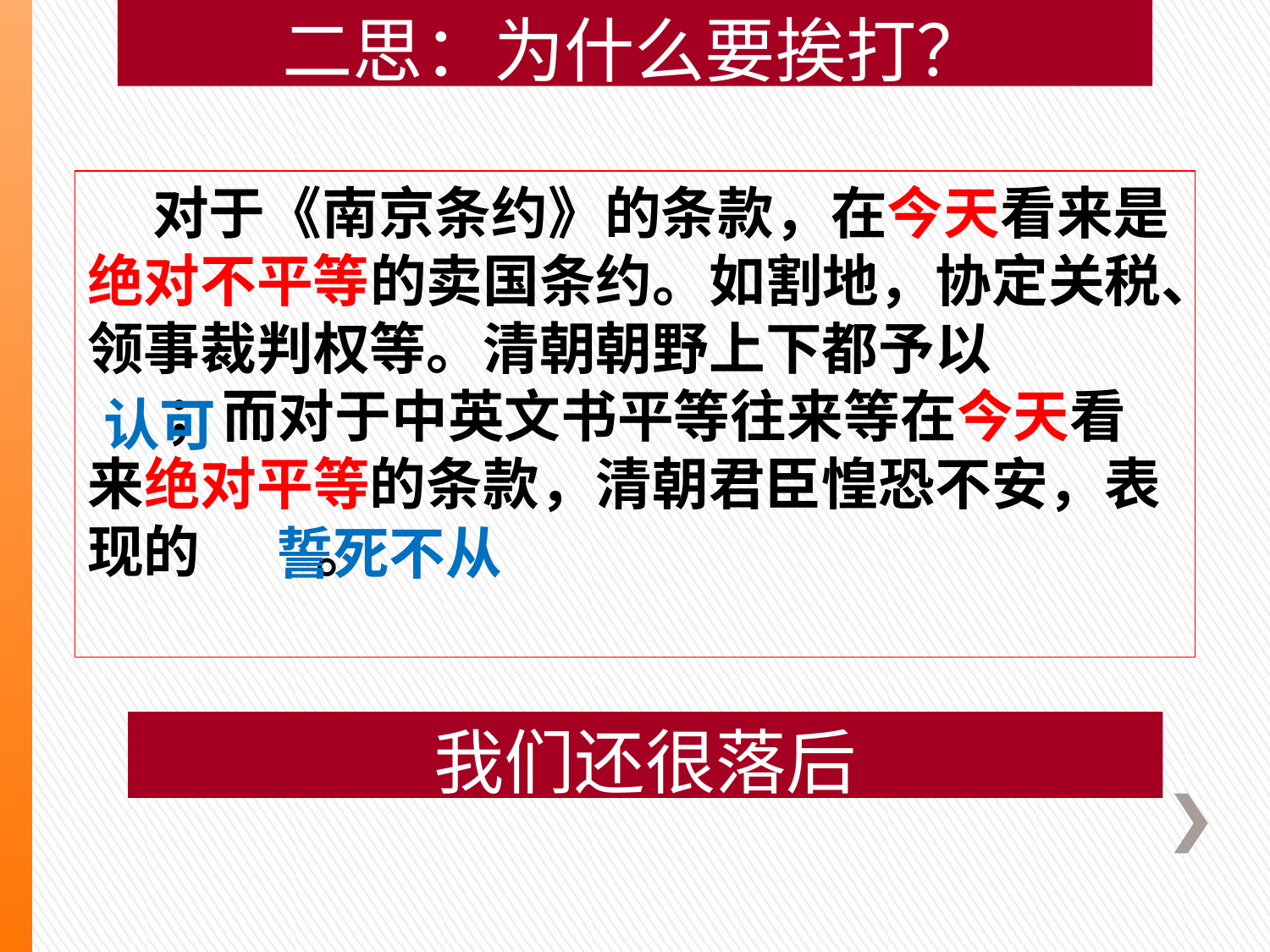

二思：为什么要挨打？
    对于《南京条约》的条款，在今天看来是绝对不平等的卖国条约。如割地，协定关税、领事裁判权等。清朝朝野上下都予以
     ；而对于中英文书平等往来等在今天看来绝对平等的条款，清朝君臣惶恐不安，表现的         。

认可
誓死不从
我们还很落后